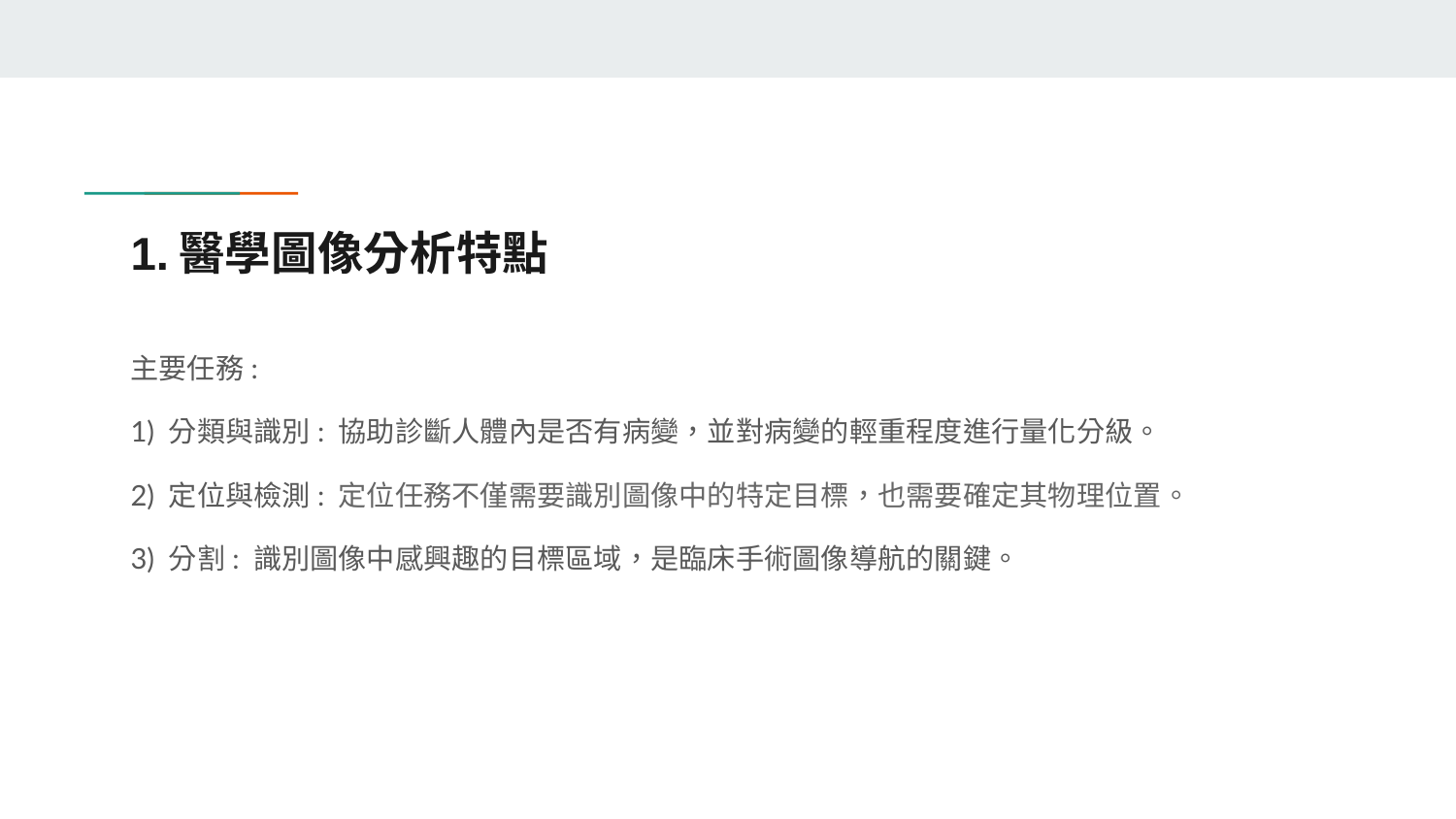

# 1.醫學圖像分析特點
主要任務:
1) 分類與識別: 協助診斷人體內是否有病變，並對病變的輕重程度進行量化分級。
2) 定位與檢測: 定位任務不僅需要識別圖像中的特定目標，也需要確定其物理位置。
3) 分割: 識別圖像中感興趣的目標區域，是臨床手術圖像導航的關鍵。